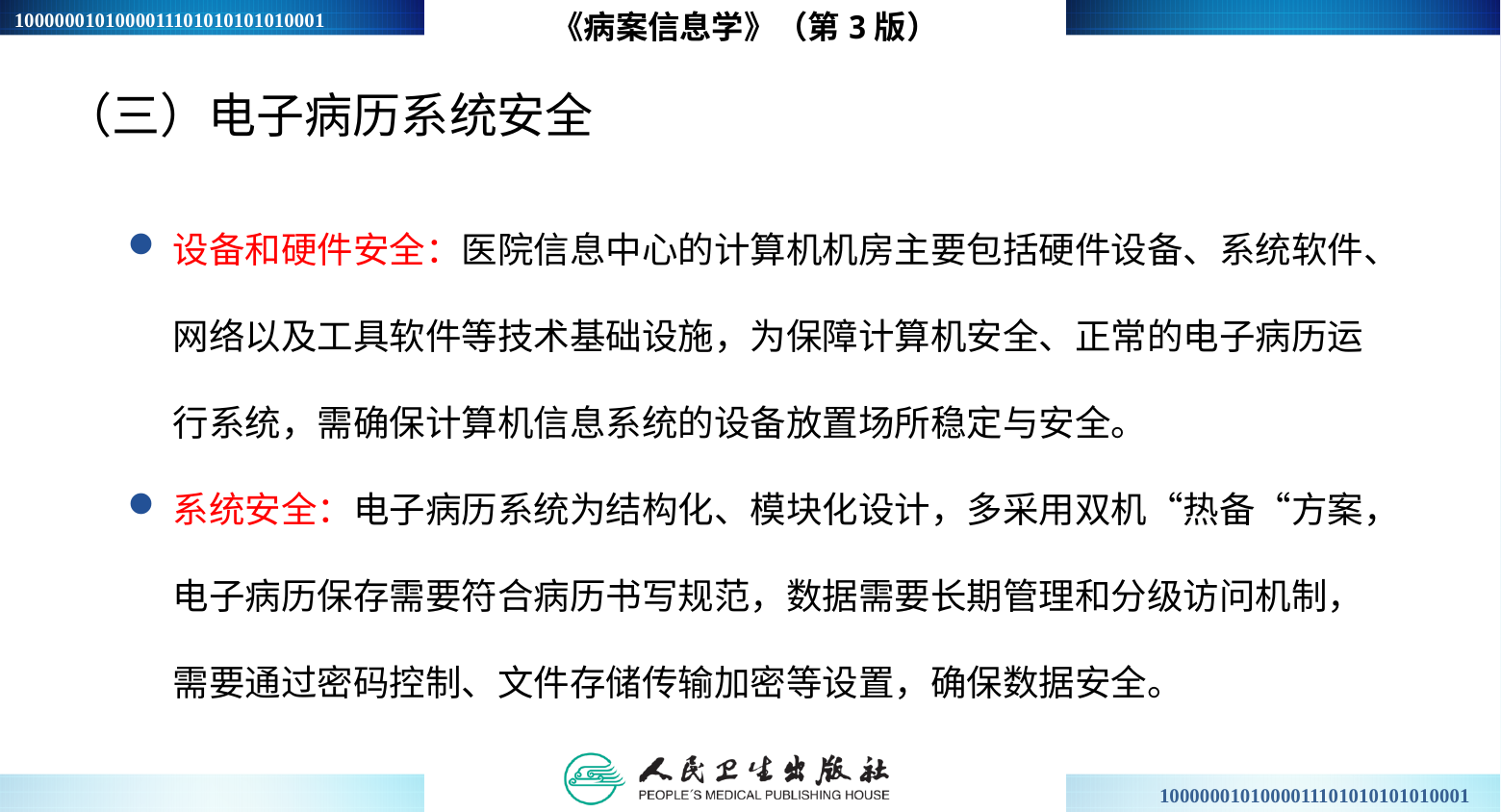

《病案信息学》（第3版）
（三）电子病历系统安全
设备和硬件安全：医院信息中心的计算机机房主要包括硬件设备、系统软件、网络以及工具软件等技术基础设施，为保障计算机安全、正常的电子病历运行系统，需确保计算机信息系统的设备放置场所稳定与安全。
系统安全：电子病历系统为结构化、模块化设计，多采用双机“热备“方案，电子病历保存需要符合病历书写规范，数据需要长期管理和分级访问机制，需要通过密码控制、文件存储传输加密等设置，确保数据安全。